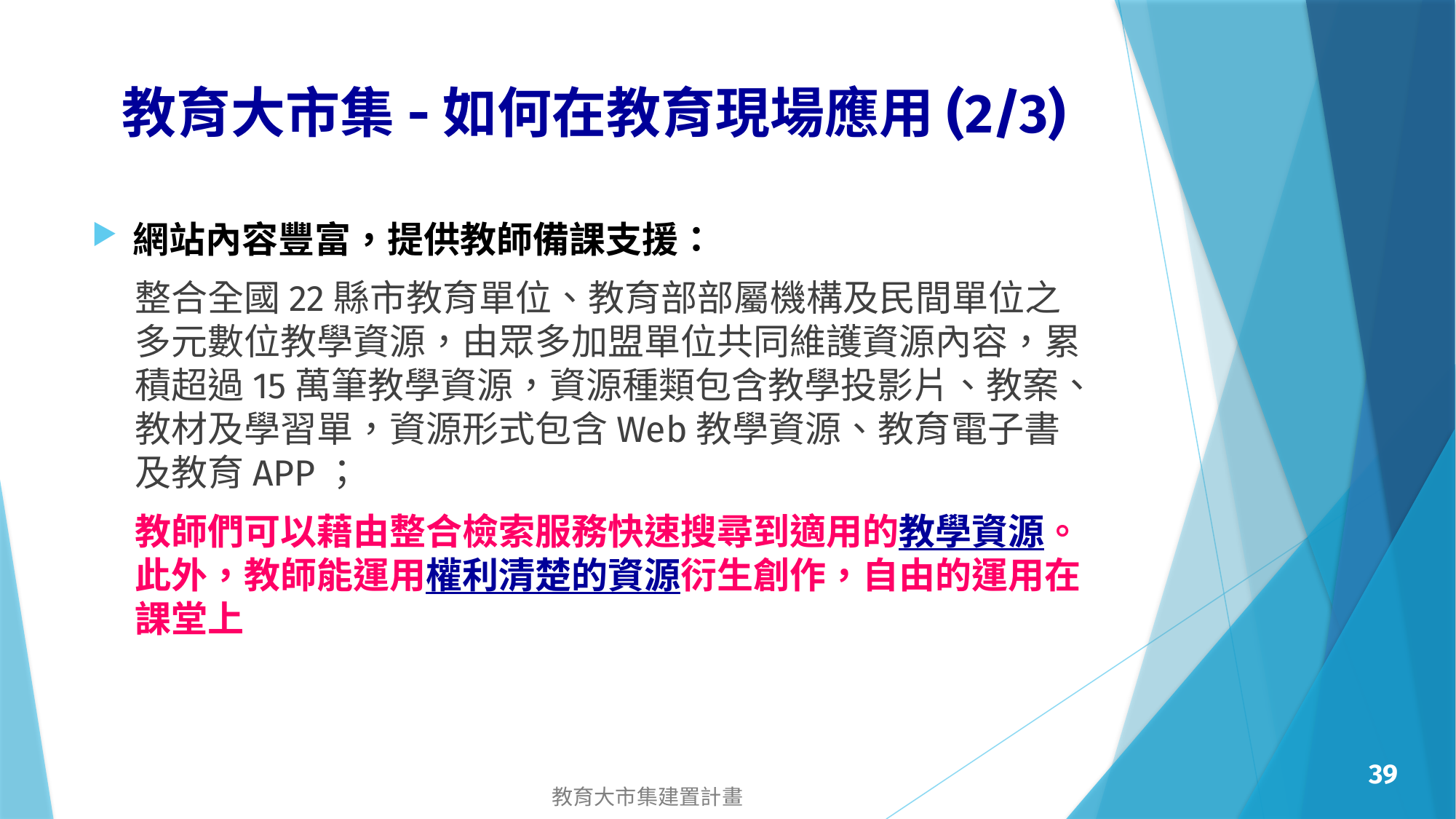

# 教育大市集-如何在教育現場應用(2/3)
網站內容豐富，提供教師備課支援：
整合全國22縣市教育單位、教育部部屬機構及民間單位之多元數位教學資源，由眾多加盟單位共同維護資源內容，累積超過15萬筆教學資源，資源種類包含教學投影片、教案、教材及學習單，資源形式包含Web教學資源、教育電子書及教育APP；
教師們可以藉由整合檢索服務快速搜尋到適用的教學資源。此外，教師能運用權利清楚的資源衍生創作，自由的運用在課堂上
39
教育大市集建置計畫